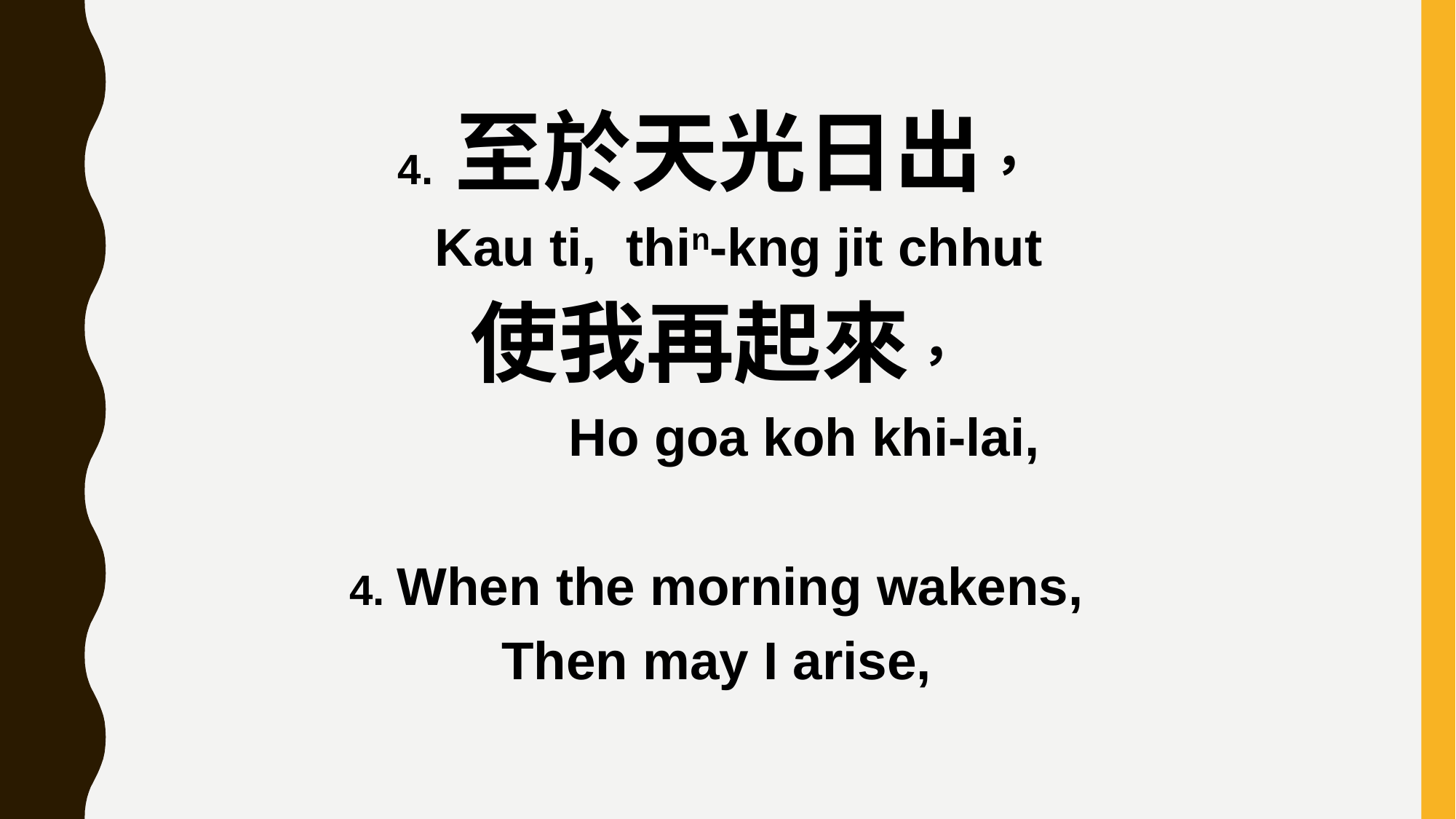

4. 至於天光日出，
   Kau ti,  thin-kng jit chhut
使我再起來，
                           Ho goa koh khi-lai,

4. When the morning wakens,
Then may I arise,